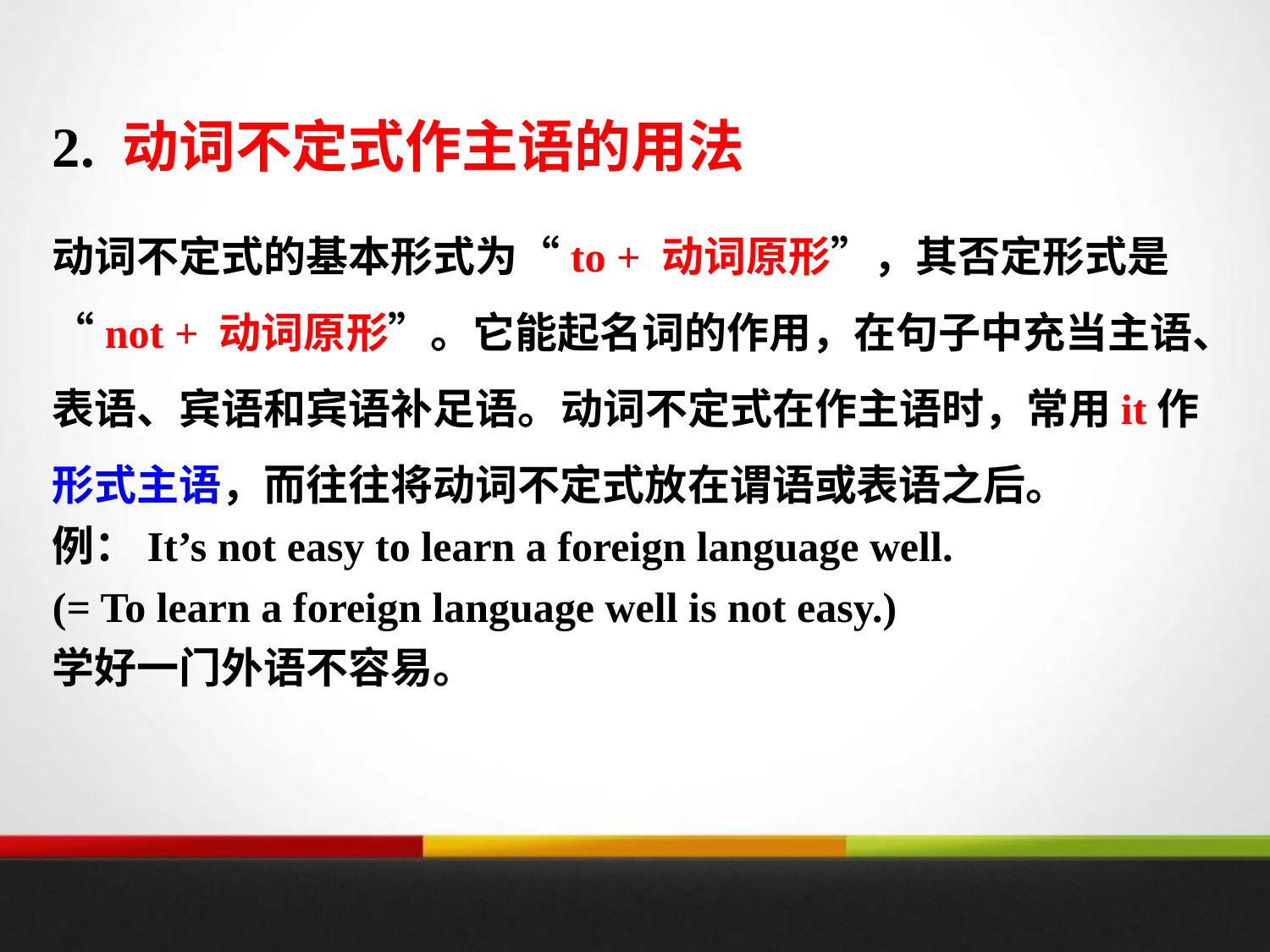

2. 动词不定式作主语的用法

动词不定式的基本形式为“to + 动词原形”，其否定形式是“not + 动词原形”。它能起名词的作用，在句子中充当主语、表语、宾语和宾语补足语。动词不定式在作主语时，常用it作形式主语，而往往将动词不定式放在谓语或表语之后。
例：It’s not easy to learn a foreign language well.
(= To learn a foreign language well is not easy.)
学好一门外语不容易。